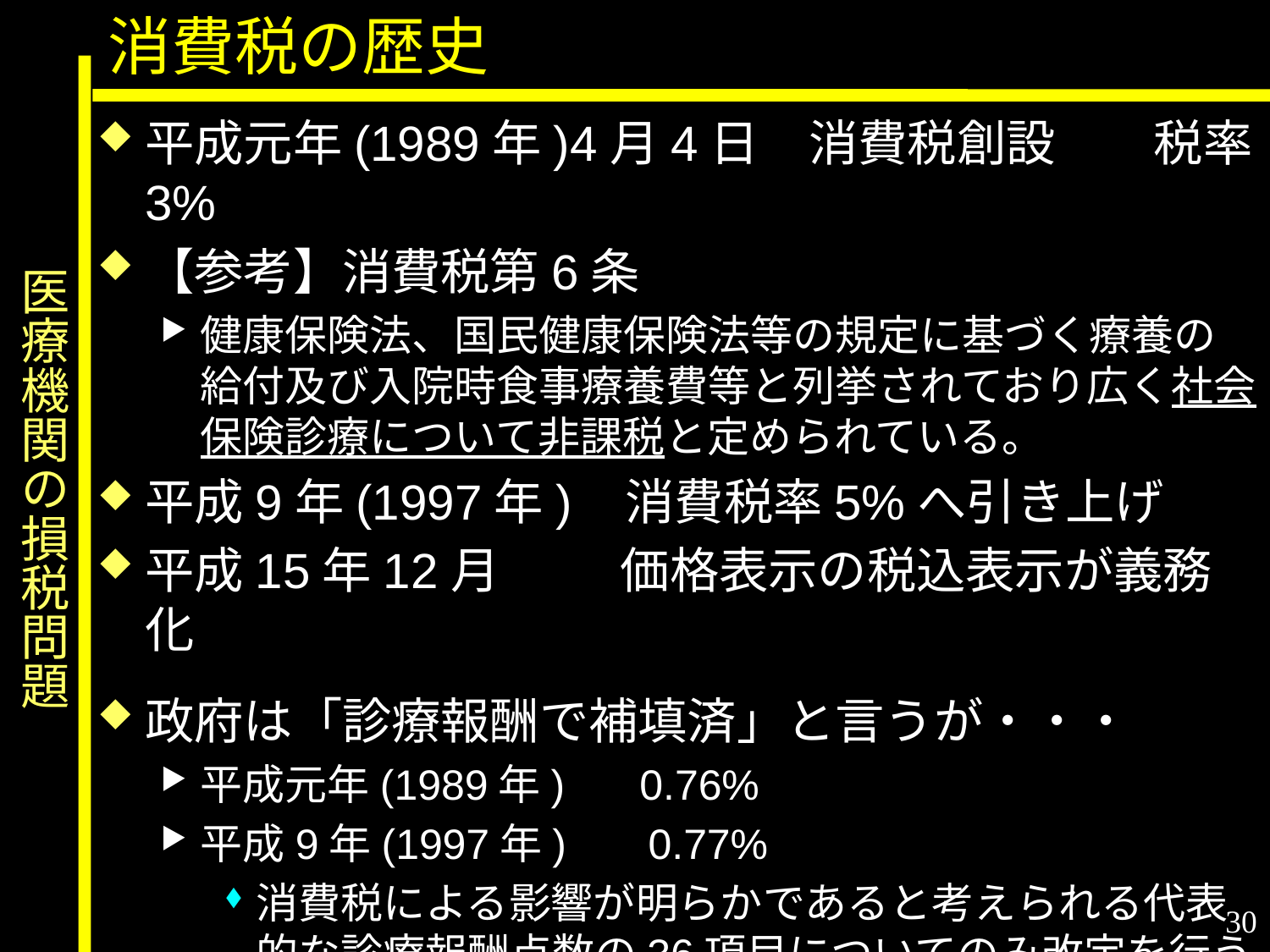

消費税の歴史

平成元年(1989年)4月4日　消費税創設　　税率3%
【参考】消費税第6条
健康保険法、国民健康保険法等の規定に基づく療養の給付及び入院時食事療養費等と列挙されており広く社会保険診療について非課税と定められている。
平成9年(1997年)   消費税率5%へ引き上げ
平成15年12月　　  価格表示の税込表示が義務化

政府は「診療報酬で補填済」と言うが・・・
平成元年(1989年) 　0.76%
平成9年(1997年)　  0.77%
消費税による影響が明らかであると考えられる代表的な診療報酬点数の36項目についてのみ改定を行う
# 医療機関の損税問題
30